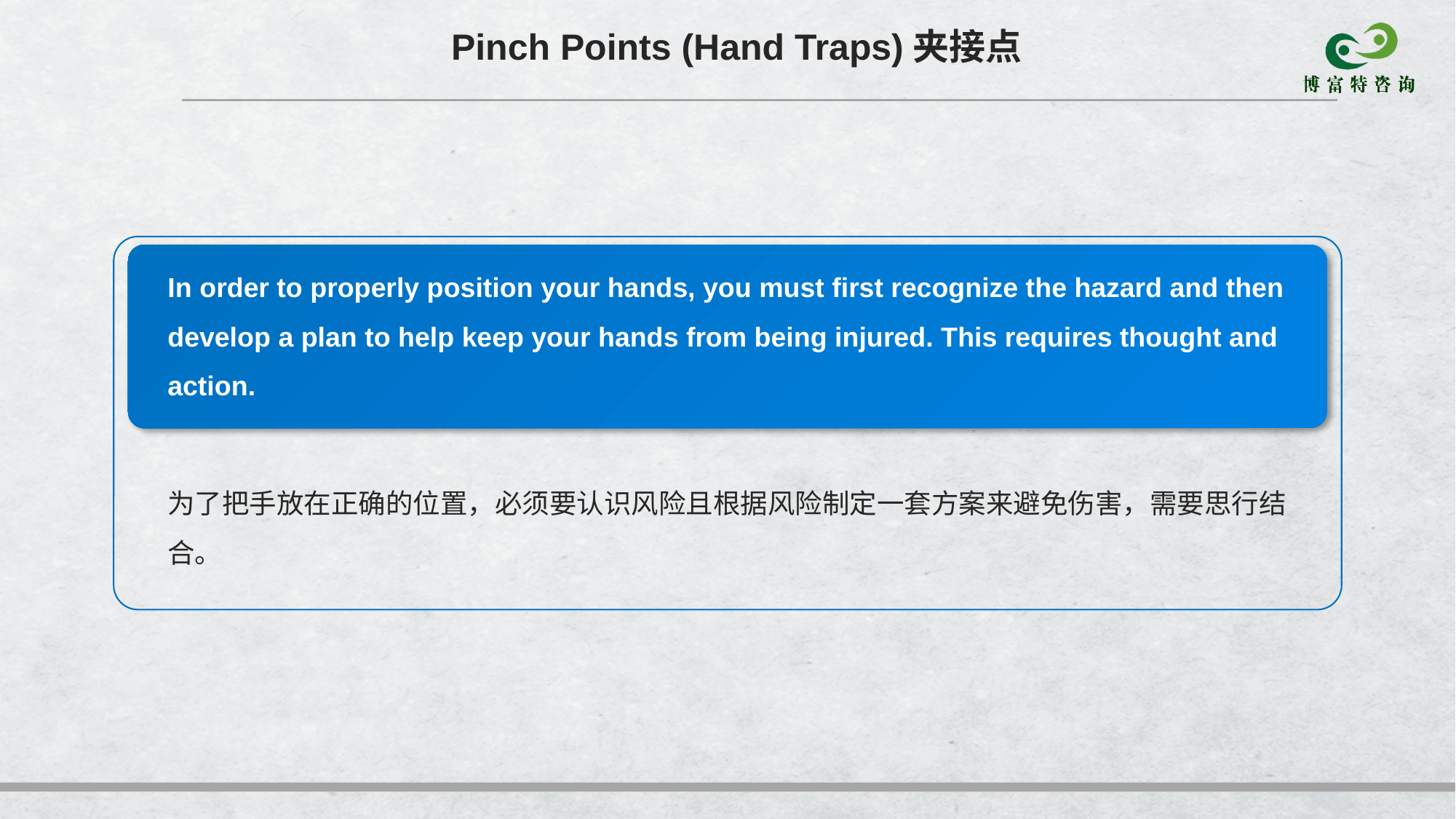

Pinch Points (Hand Traps)夹接点

In order to properly position your hands, you must first recognize the hazard and then develop a plan to help keep your hands from being injured. This requires thought and action.
为了把手放在正确的位置，必须要认识风险且根据风险制定一套方案来避免伤害，需要思行结合。